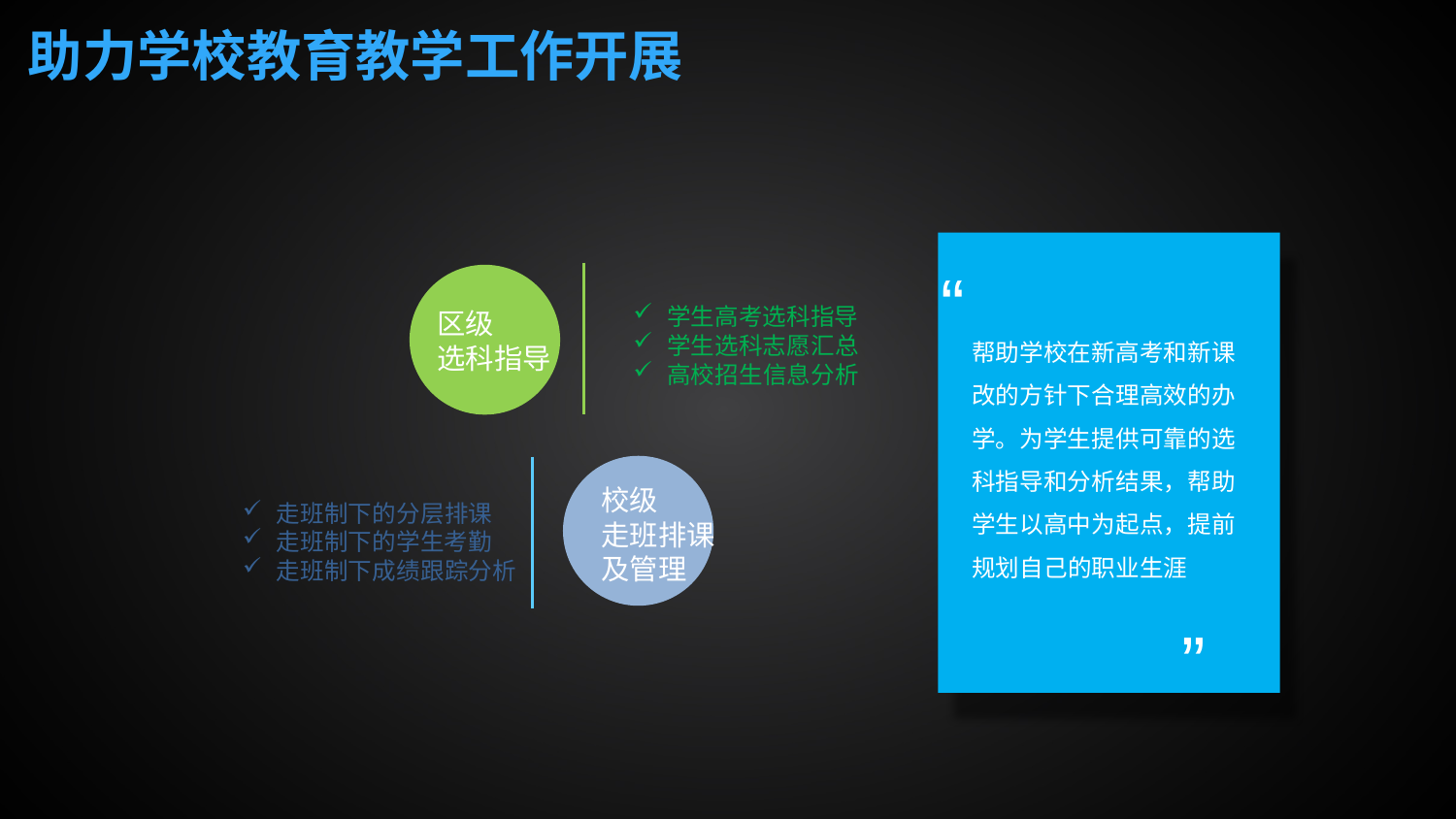

助力学校教育教学工作开展

“

学生高考选科指导
学生选科志愿汇总
高校招生信息分析
区级
选科指导
帮助学校在新高考和新课改的方针下合理高效的办学。为学生提供可靠的选科指导和分析结果，帮助学生以高中为起点，提前规划自己的职业生涯

校级
走班排课
及管理
走班制下的分层排课
走班制下的学生考勤
走班制下成绩跟踪分析
”